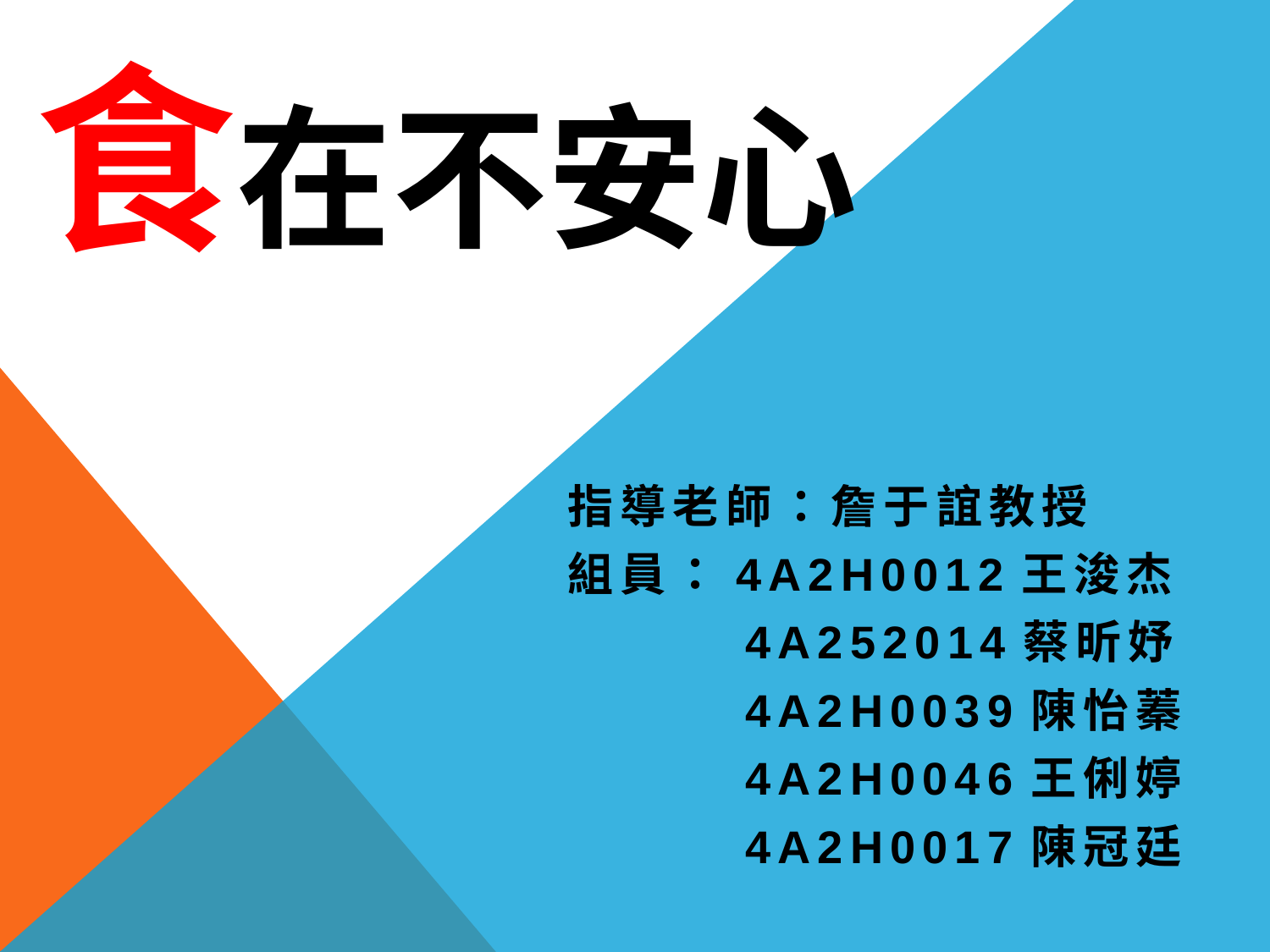

# 食在不安心
指導老師：詹于誼教授
組員：4a2h0012王浚杰
         4a252014蔡昕妤
         4a2h0039陳怡蓁
         4a2h0046王俐婷
         4a2h0017陳冠廷